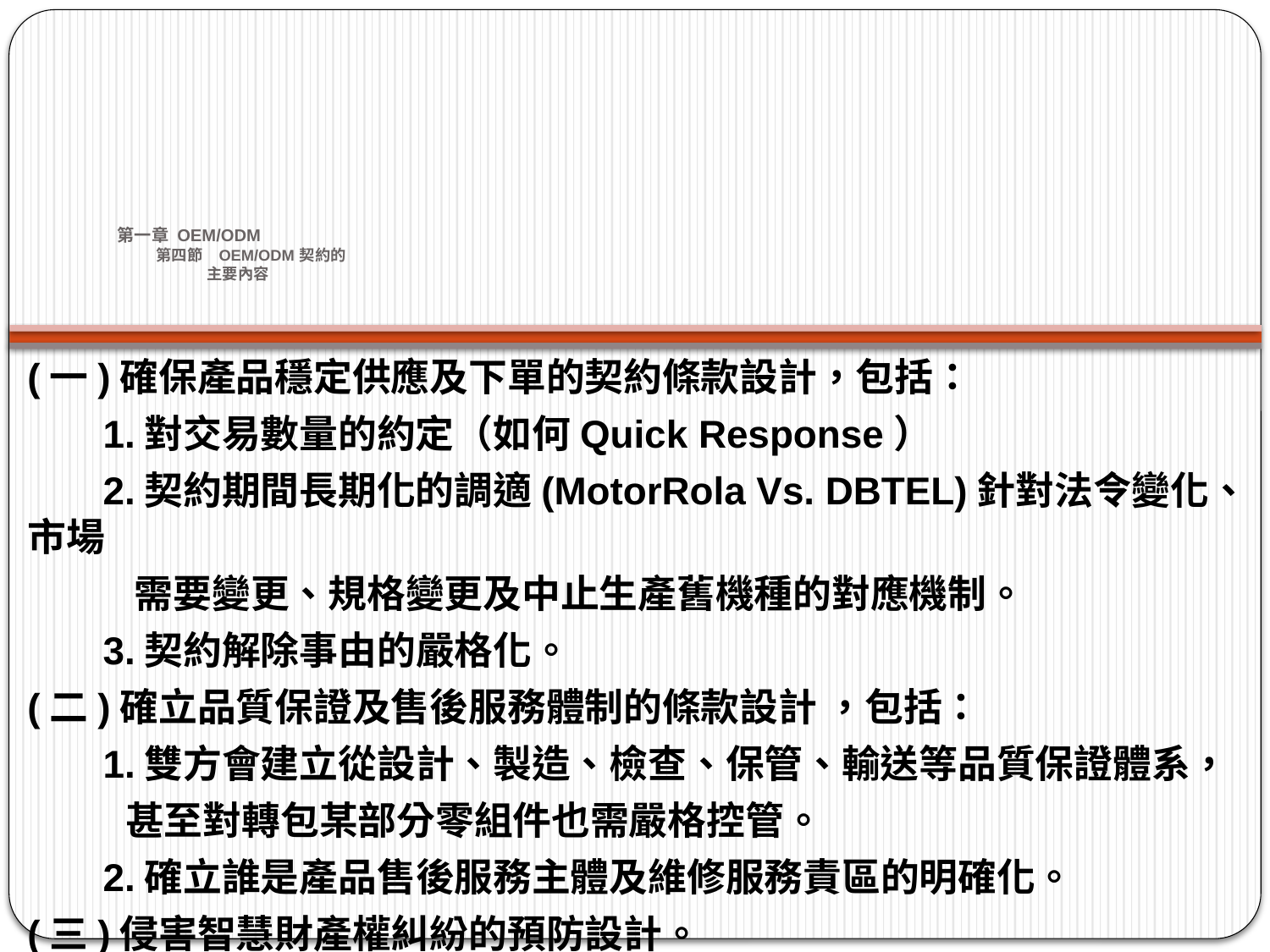

# 第一章  OEM/ODM 第四節　OEM/ODM 契約的 主要內容
(一)確保產品穩定供應及下單的契約條款設計，包括：
       1.對交易數量的約定（如何Quick Response）
       2.契約期間長期化的調適(MotorRola Vs. DBTEL)針對法令變化、市場
           需要變更、規格變更及中止生產舊機種的對應機制。
       3.契約解除事由的嚴格化。
(二)確立品質保證及售後服務體制的條款設計 ，包括：
       1.雙方會建立從設計、製造、檢查、保管、輸送等品質保證體系，
          甚至對轉包某部分零組件也需嚴格控管。
       2.確立誰是產品售後服務主體及維修服務責區的明確化。
(三)侵害智慧財產權糾紛的預防設計。